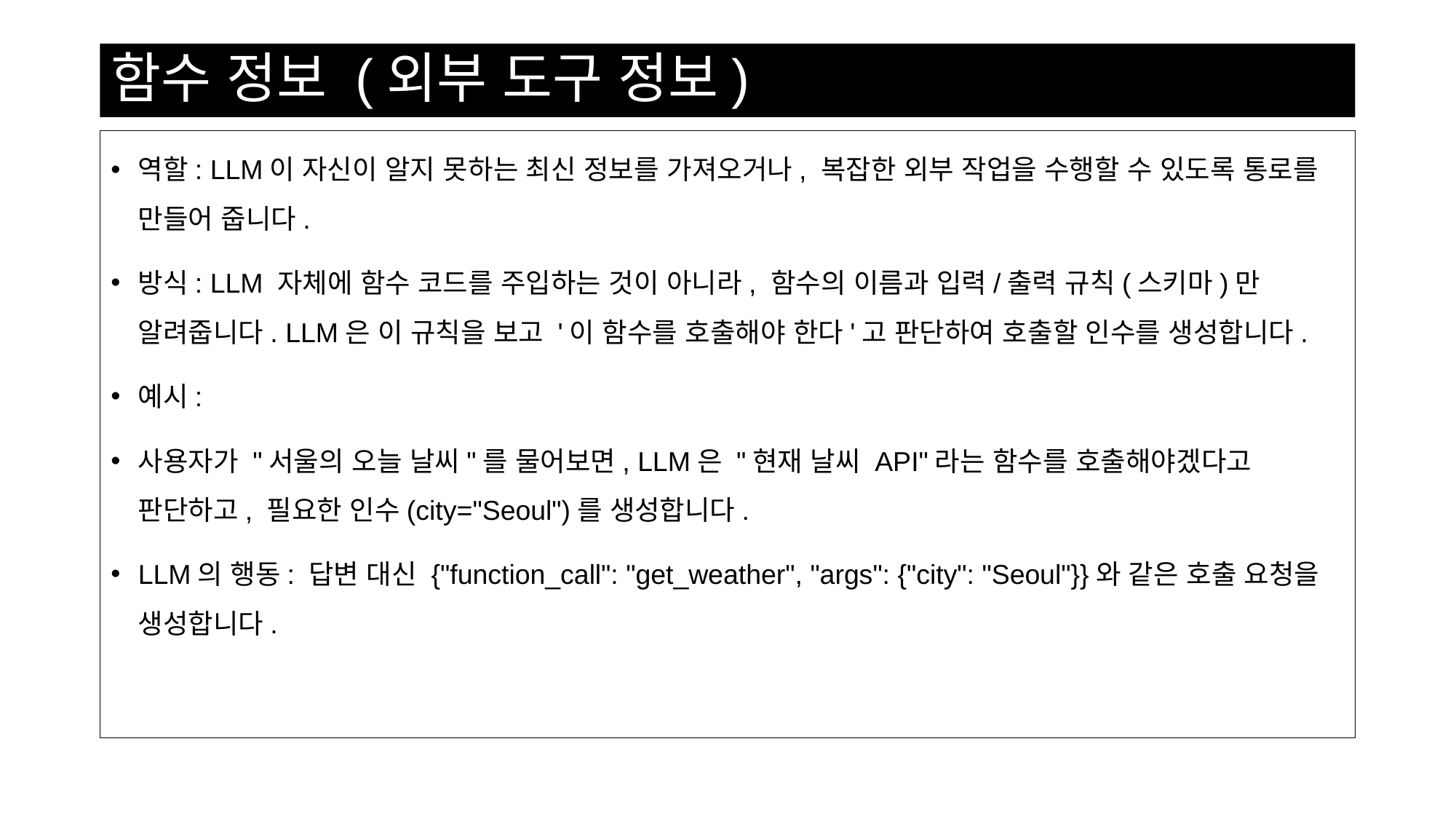

# 함수 정보 (외부 도구 정보)
역할: LLM이 자신이 알지 못하는 최신 정보를 가져오거나, 복잡한 외부 작업을 수행할 수 있도록 통로를 만들어 줍니다.
방식: LLM 자체에 함수 코드를 주입하는 것이 아니라, 함수의 이름과 입력/출력 규칙(스키마)만 알려줍니다. LLM은 이 규칙을 보고 '이 함수를 호출해야 한다'고 판단하여 호출할 인수를 생성합니다.
예시:
사용자가 "서울의 오늘 날씨"를 물어보면, LLM은 "현재 날씨 API"라는 함수를 호출해야겠다고 판단하고, 필요한 인수(city="Seoul")를 생성합니다.
LLM의 행동: 답변 대신 {"function_call": "get_weather", "args": {"city": "Seoul"}}와 같은 호출 요청을 생성합니다.